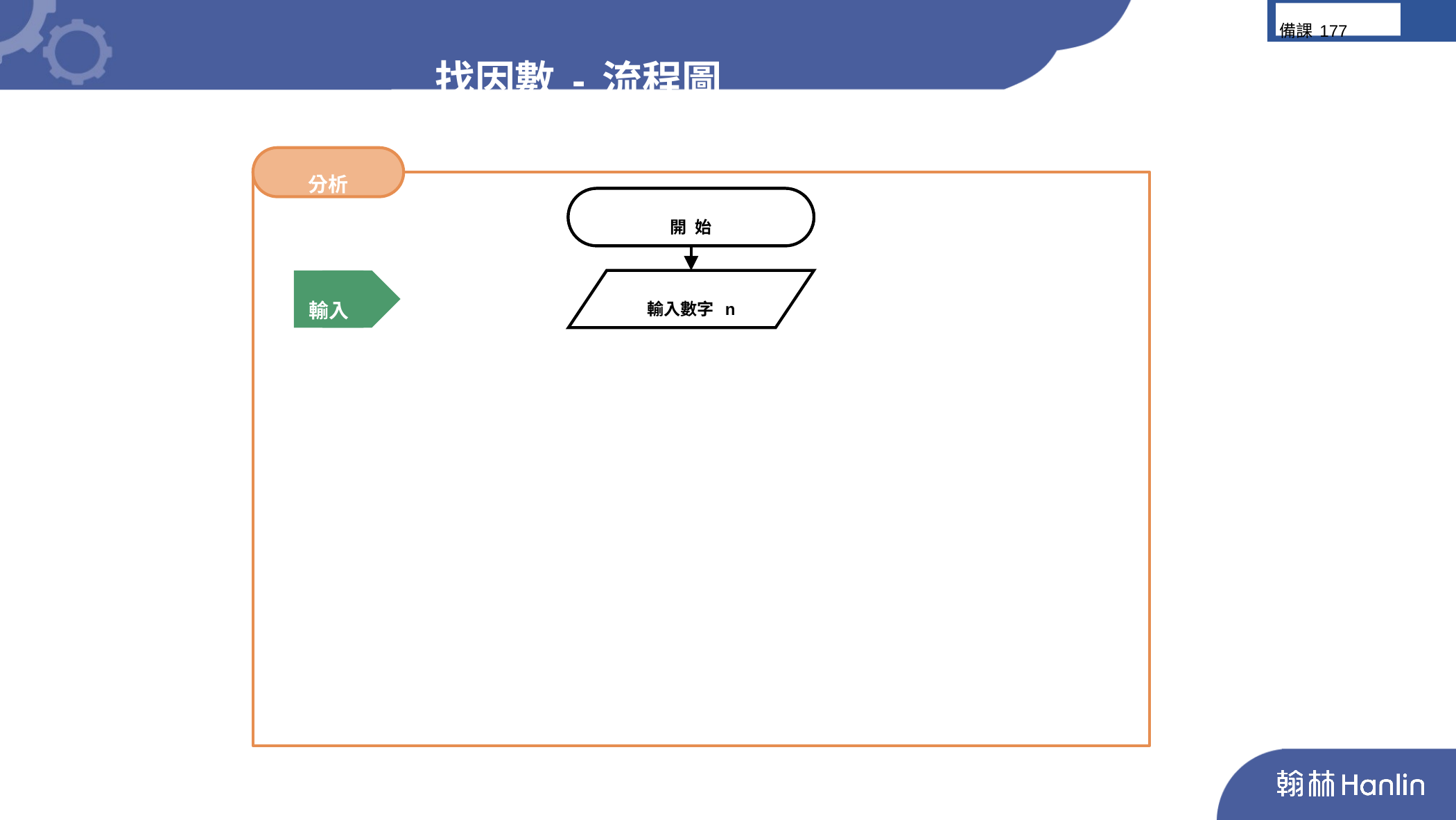

備課177

找因數-流程圖
分析

開始
開  始

輸入
輸入數字 n